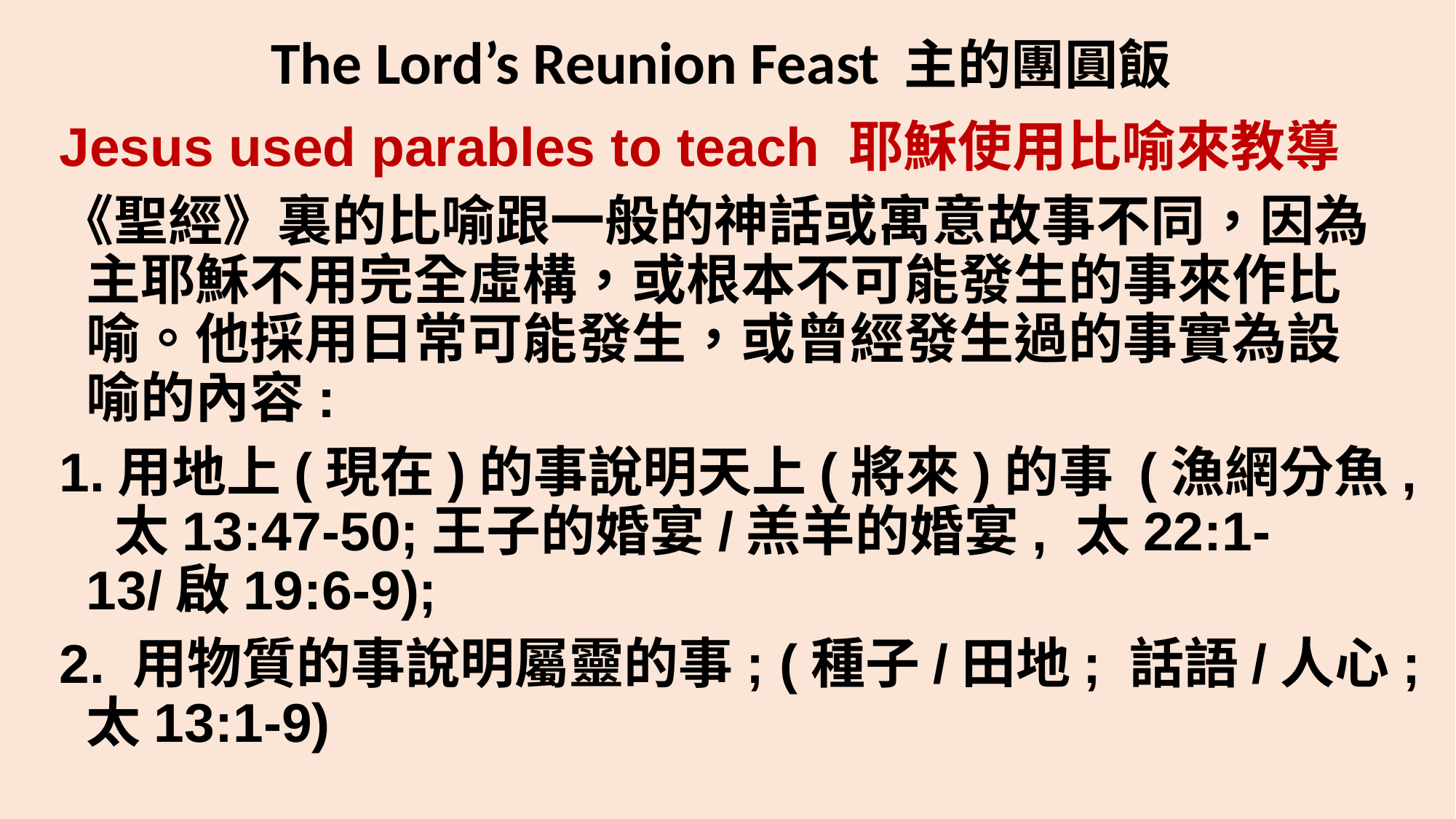

# The Lord’s Reunion Feast 主的團圓飯
Jesus used parables to teach 耶穌使用比喻來教導
《聖經》裏的比喻跟一般的神話或寓意故事不同，因為主耶穌不用完全虛構，或根本不可能發生的事來作比喻。他採用日常可能發生，或曾經發生過的事實為設喻的內容:
1.用地上(現在)的事說明天上(將來)的事 (漁網分魚, 太13:47-50;王子的婚宴/羔羊的婚宴, 太22:1-13/啟19:6-9);
2. 用物質的事說明屬靈的事; (種子/田地; 話語/人心;太13:1-9)